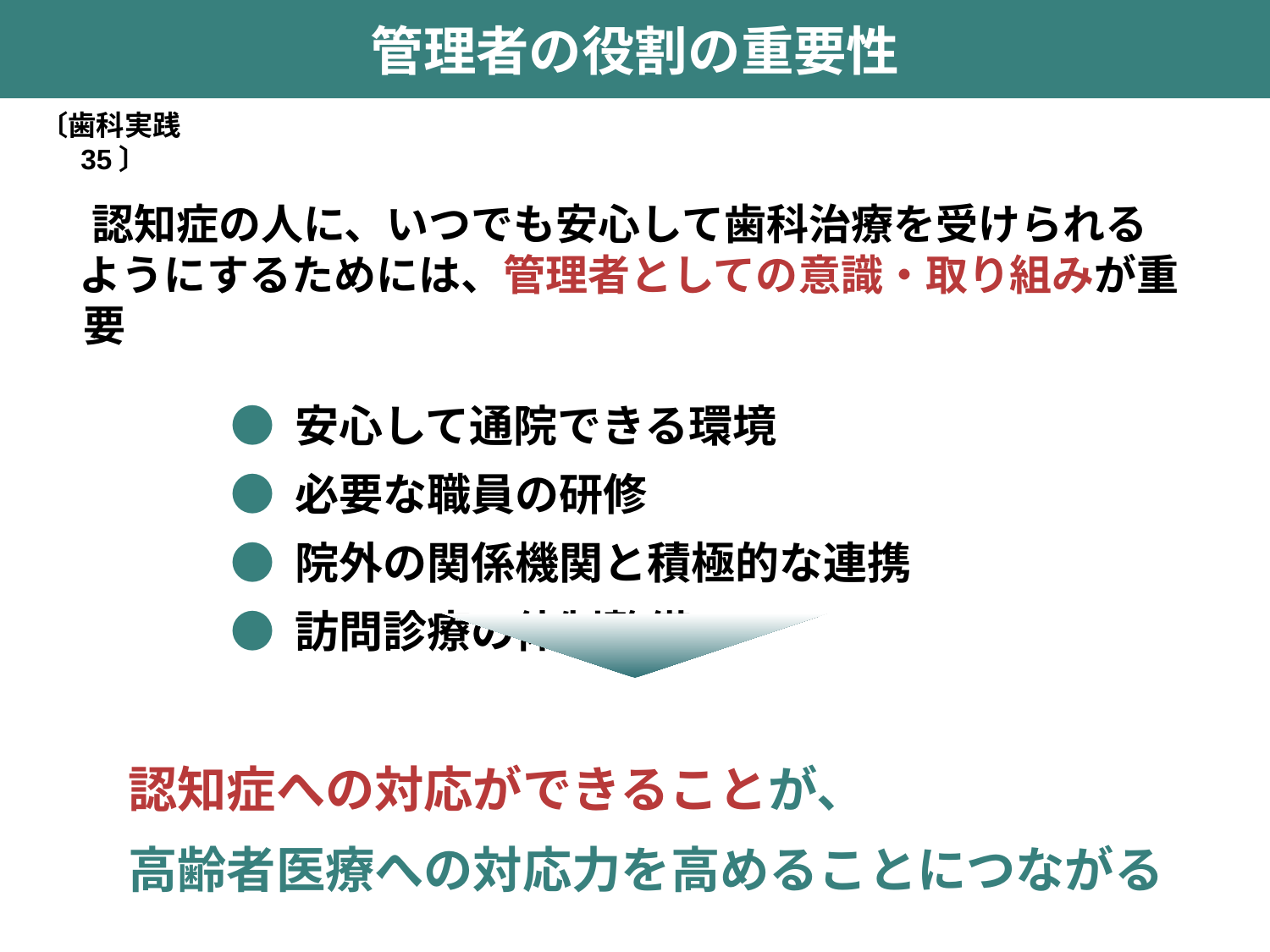

管理者の役割の重要性
〔歯科実践35〕
 認知症の人に、いつでも安心して歯科治療を受けられる
 ようにするためには、管理者としての意識・取り組みが重要
                ● 安心して通院できる環境
                ● 必要な職員の研修
                ● 院外の関係機関と積極的な連携
                ● 訪問診療の体制整備

    認知症への対応ができることが、
    高齢者医療への対応力を高めることにつながる